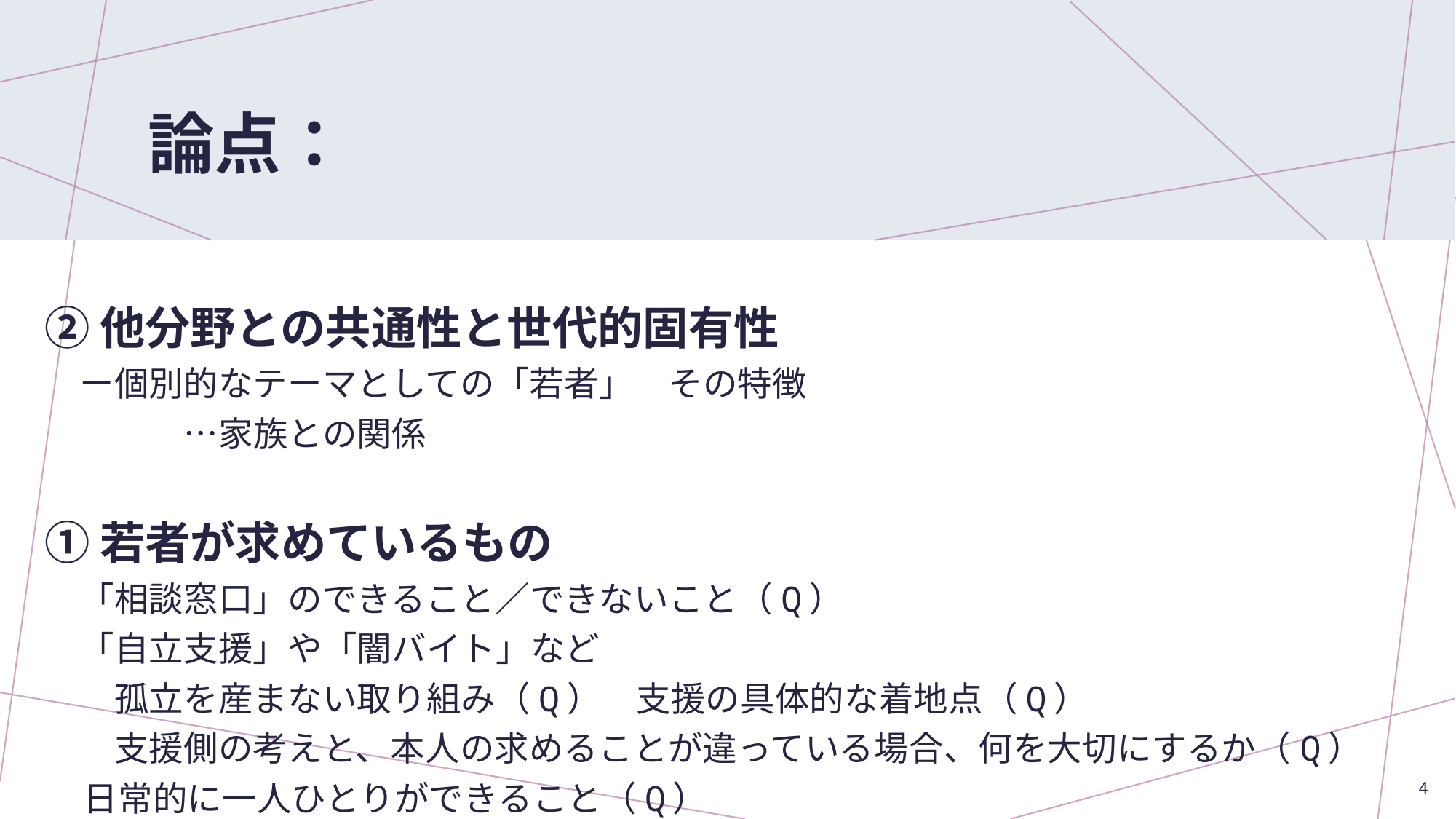

# 論点：
②他分野との共通性と世代的固有性
　ー個別的なテーマとしての「若者」　その特徴
　　　　…家族との関係

①若者が求めているもの
　「相談窓口」のできること／できないこと（Q）
　「自立支援」や「闇バイト」など
　　孤立を産まない取り組み（Q）　支援の具体的な着地点（Q）
　　支援側の考えと、本人の求めることが違っている場合、何を大切にするか（Q）
    日常的に一人ひとりができること（Q）
4